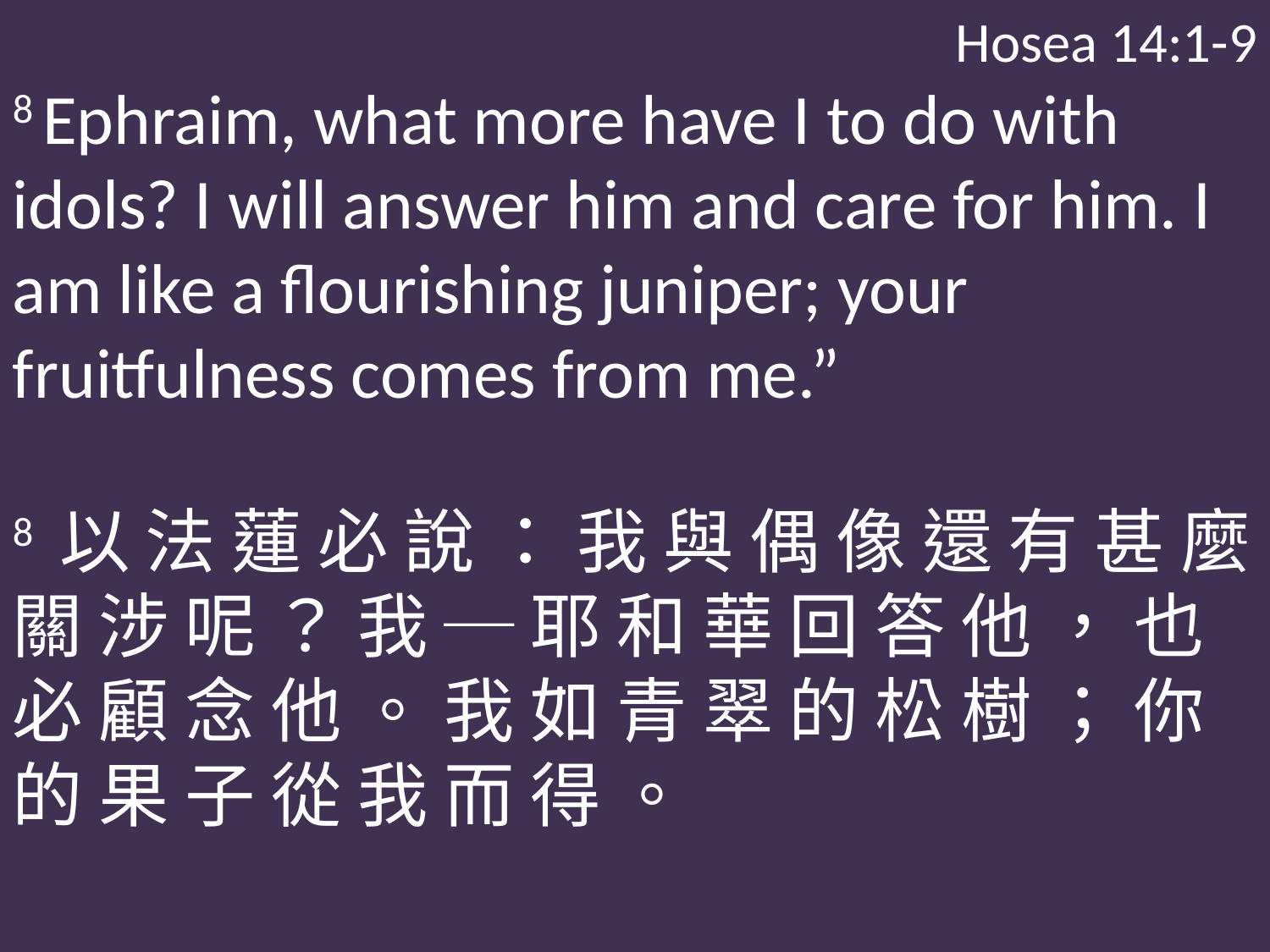

Hosea 14:1-9
8 Ephraim, what more have I to do with idols? I will answer him and care for him. I am like a flourishing juniper; your fruitfulness comes from me.”

8 以 法 蓮 必 說 ： 我 與 偶 像 還 有 甚 麼 關 涉 呢 ？ 我 ─ 耶 和 華 回 答 他 ， 也 必 顧 念 他 。 我 如 青 翠 的 松 樹 ； 你 的 果 子 從 我 而 得 。